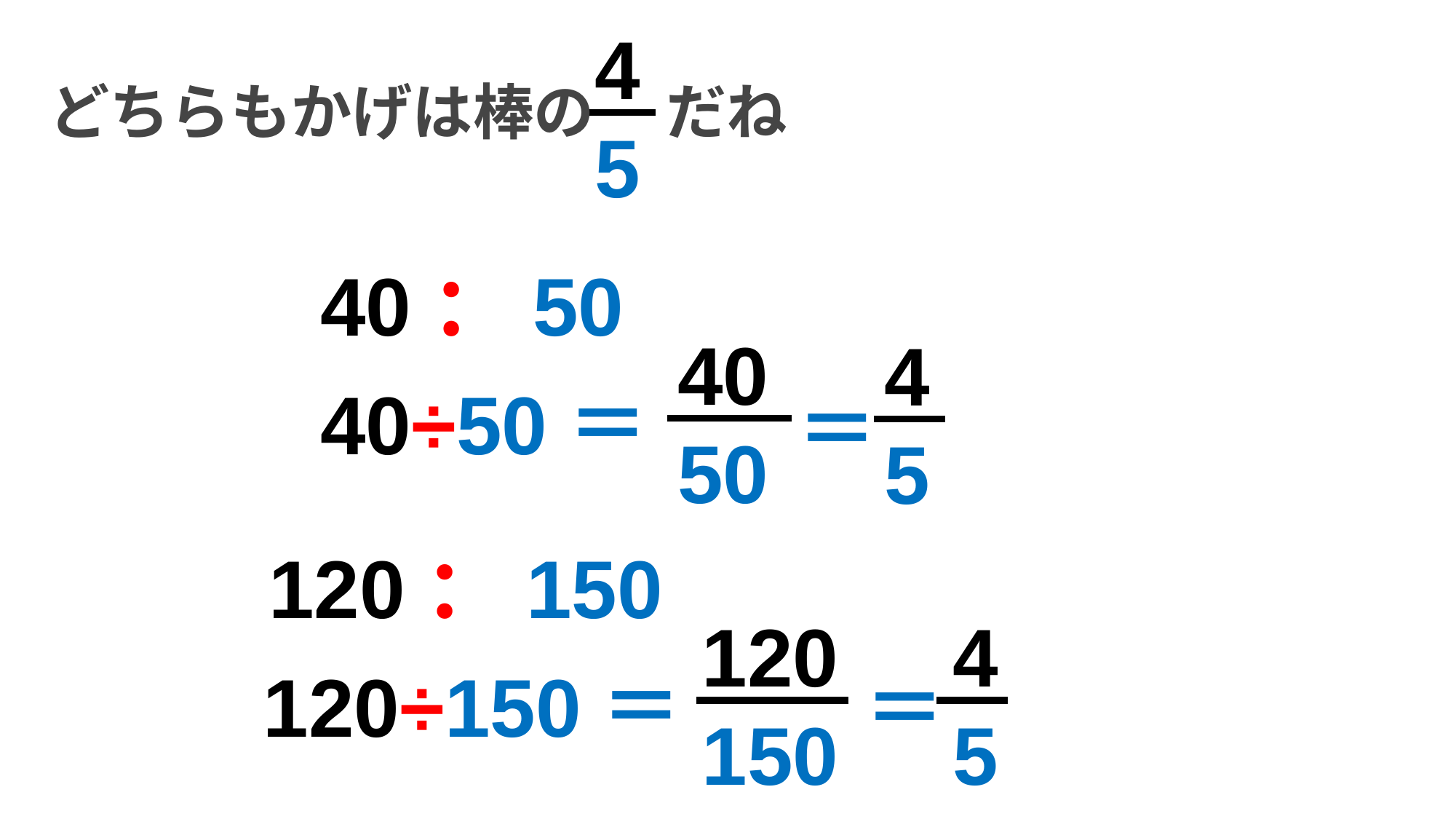

4
5
どちらもかげは棒の
だね
40：50
40
50
4
5
40÷50＝
＝
120：150
120
150
4
5
120÷150＝
＝